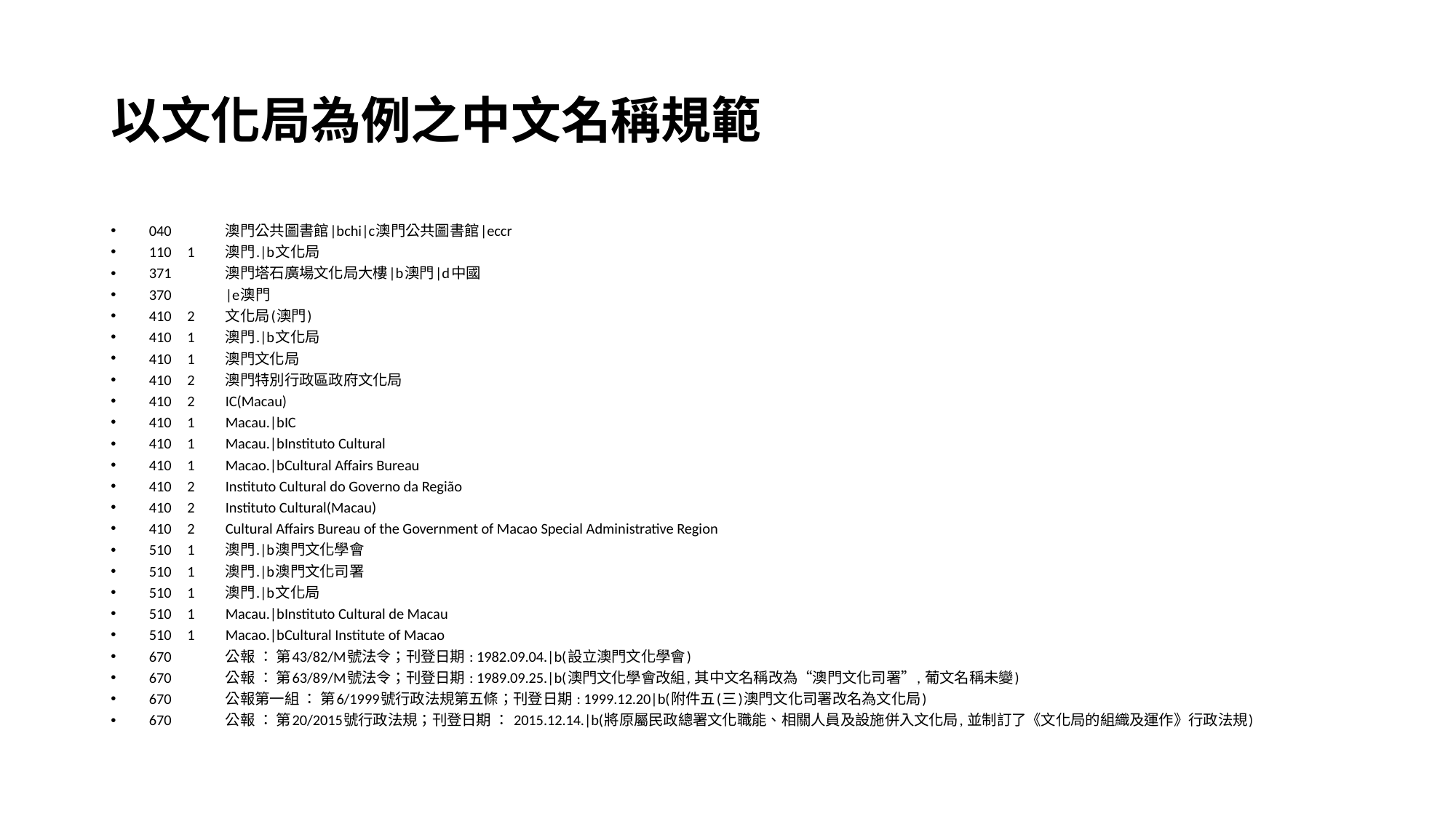

# 以文化局為例之中文名稱規範
040		澳門公共圖書館|bchi|c澳門公共圖書館|eccr
110	1	澳門.|b文化局
371		澳門塔石廣場文化局大樓|b澳門|d中國
370		|e澳門
410	2	文化局(澳門)
410	1	澳門.|b文化局
410	1	澳門文化局
410	2	澳門特別行政區政府文化局
410	2	IC(Macau)
410	1	Macau.|bIC
410	1	Macau.|bInstituto Cultural
410	1	Macao.|bCultural Affairs Bureau
410	2	Instituto Cultural do Governo da Região
410	2	Instituto Cultural(Macau)
410	2	Cultural Affairs Bureau of the Government of Macao Special Administrative Region
510	1	澳門.|b澳門文化學會
510	1	澳門.|b澳門文化司署
510	1	澳門.|b文化局
510	1	Macau.|bInstituto Cultural de Macau
510	1	Macao.|bCultural Institute of Macao
670		公報 ： 第43/82/M號法令；刊登日期 : 1982.09.04.|b(設立澳門文化學會)
670		公報 ： 第63/89/M號法令；刊登日期 : 1989.09.25.|b(澳門文化學會改組, 其中文名稱改為“澳門文化司署”, 葡文名稱未變)
670		公報第一組 ： 第6/1999號行政法規第五條；刊登日期 : 1999.12.20|b(附件五(三)澳門文化司署改名為文化局)
670		公報 ： 第20/2015號行政法規；刊登日期 ： 2015.12.14.|b(將原屬民政總署文化職能、相關人員及設施併入文化局, 並制訂了《文化局的組織及運作》行政法規)